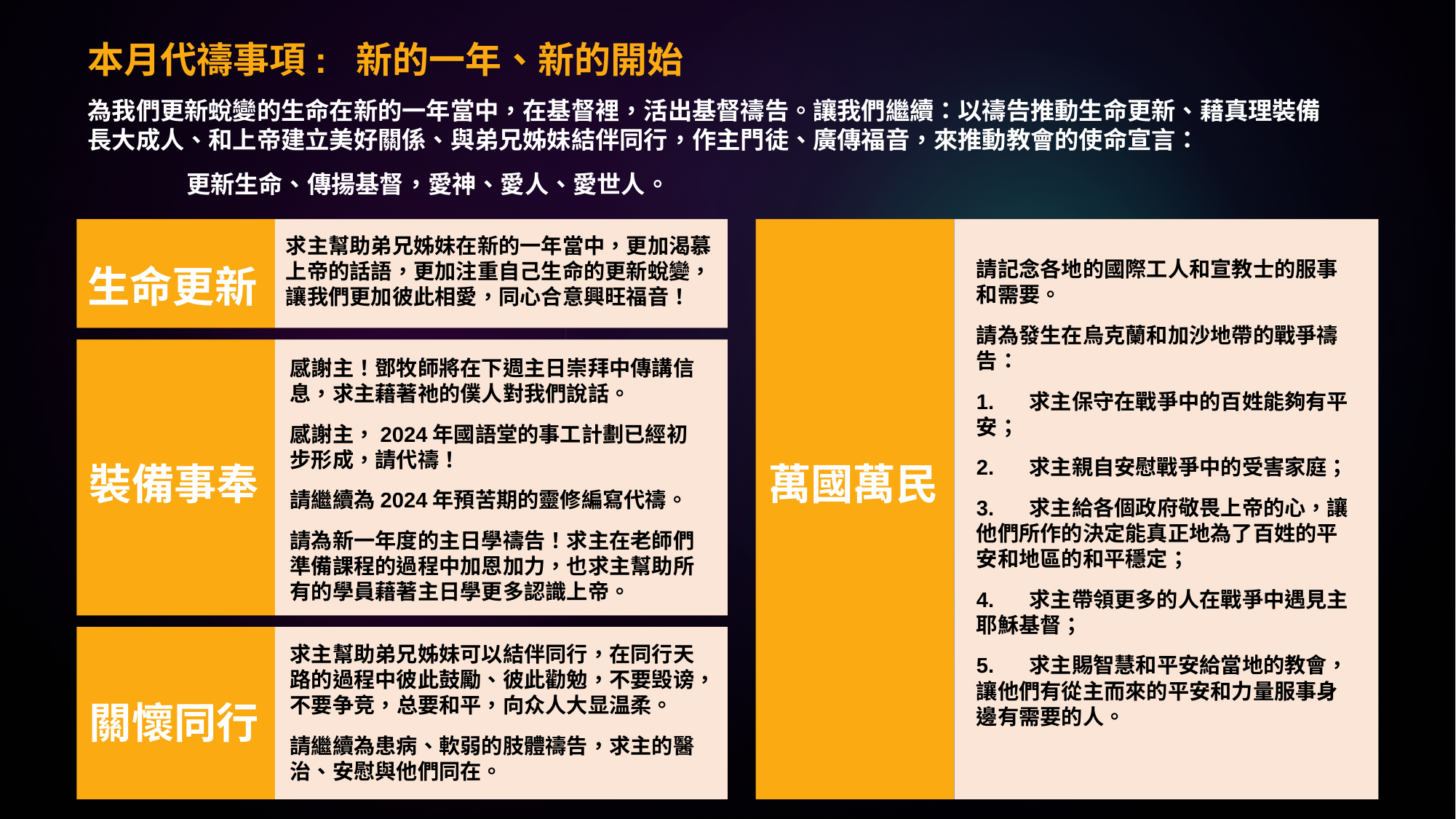

本月代禱事項:  新的一年、新的開始
為我們更新蛻變的生命在新的一年當中，在基督裡，活出基督禱告。讓我們繼續：以禱告推動生命更新、藉真理裝備長大成人、和上帝建立美好關係、與弟兄姊妹結伴同行，作主門徒、廣傳福音，來推動教會的使命宣言：
                 更新生命、傳揚基督，愛神、愛人、愛世人。

求主幫助弟兄姊妹在新的一年當中，更加渴慕上帝的話語，更加注重自己生命的更新蛻變， 讓我們更加彼此相愛，同心合意興旺福音！
請記念各地的國際工人和宣教士的服事和需要。
請為發生在烏克蘭和加沙地帶的戰爭禱告：
1.     求主保守在戰爭中的百姓能夠有平安；
2.     求主親自安慰戰爭中的受害家庭；
3.     求主給各個政府敬畏上帝的心，讓他們所作的決定能真正地為了百姓的平安和地區的和平穩定；
4.     求主帶領更多的人在戰爭中遇見主耶穌基督；
5.     求主賜智慧和平安給當地的教會，讓他們有從主而來的平安和力量服事身邊有需要的人。

生命更新

感謝主！鄧牧師將在下週主日崇拜中傳講信息，求主藉著祂的僕人對我們說話。
感謝主，2024年國語堂的事工計劃已經初步形成，請代禱！
請繼續為2024年預苦期的靈修編寫代禱。
請為新一年度的主日學禱告！求主在老師們準備課程的過程中加恩加力，也求主幫助所有的學員藉著主日學更多認識上帝。
裝備事奉
萬國萬民

求主幫助弟兄姊妹可以結伴同行，在同行天路的過程中彼此鼓勵、彼此勸勉，不要毁谤，不要争竞，总要和平，向众人大显温柔。
請繼續為患病、軟弱的肢體禱告，求主的醫治、安慰與他們同在。
關懷同行
求主幫助弟兄姊妹在新的一年當中，更加渴慕上帝的話語，更加注重自己生命的更新蛻變， 讓我們更加彼此相愛，同心合意興旺福音！

感謝主！鄧牧師將在下週主日崇拜中傳講信息，求主藉著祂的僕人對我們說話。
感謝主，2024年國語堂的事工計劃已經初步形成，請代禱！
請繼續為2024年預苦期的靈修編寫代禱。
請為新一年度的主日學禱告！求主在老師們準備課程的過程中加恩加力，也求主幫助所有的學員藉著主日學更多認識上帝。

求主幫助弟兄姊妹可以結伴同行，在同行天路的過程中彼此鼓勵、彼此勸勉，不要毁谤，不要争竞，总要和平，向众人大显温柔。
請繼續為患病、軟弱的肢體禱告，求主的醫治、安慰與他們同在。
請繼續記念各地的國際工人和宣教士的服事和需要。